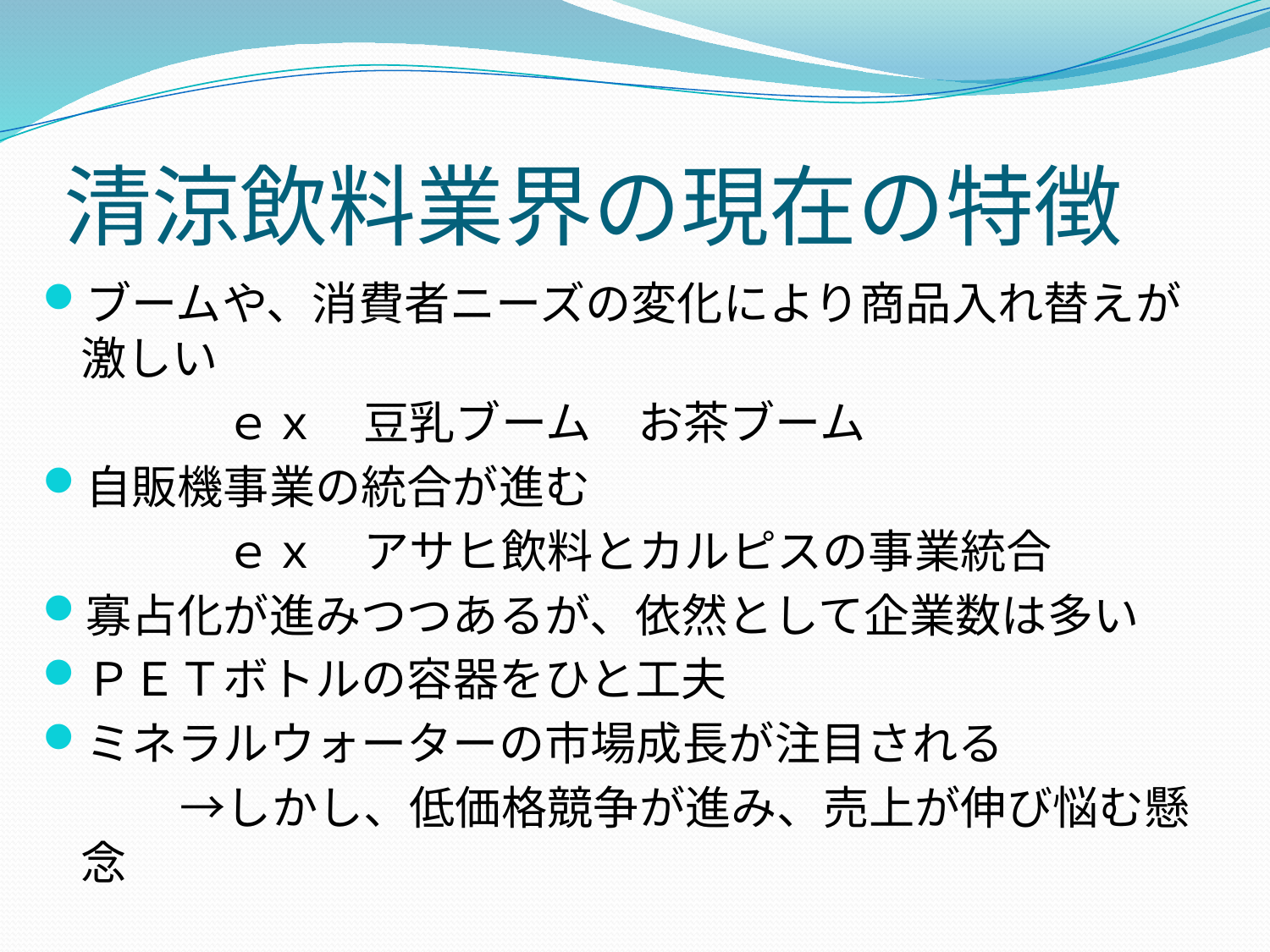

# 清涼飲料業界の現在の特徴
ブームや、消費者ニーズの変化により商品入れ替えが激しい
　　　　ｅｘ　豆乳ブーム　お茶ブーム
自販機事業の統合が進む
　　　　ｅｘ　アサヒ飲料とカルピスの事業統合
寡占化が進みつつあるが、依然として企業数は多い
ＰＥＴボトルの容器をひと工夫
ミネラルウォーターの市場成長が注目される
　　　→しかし、低価格競争が進み、売上が伸び悩む懸念